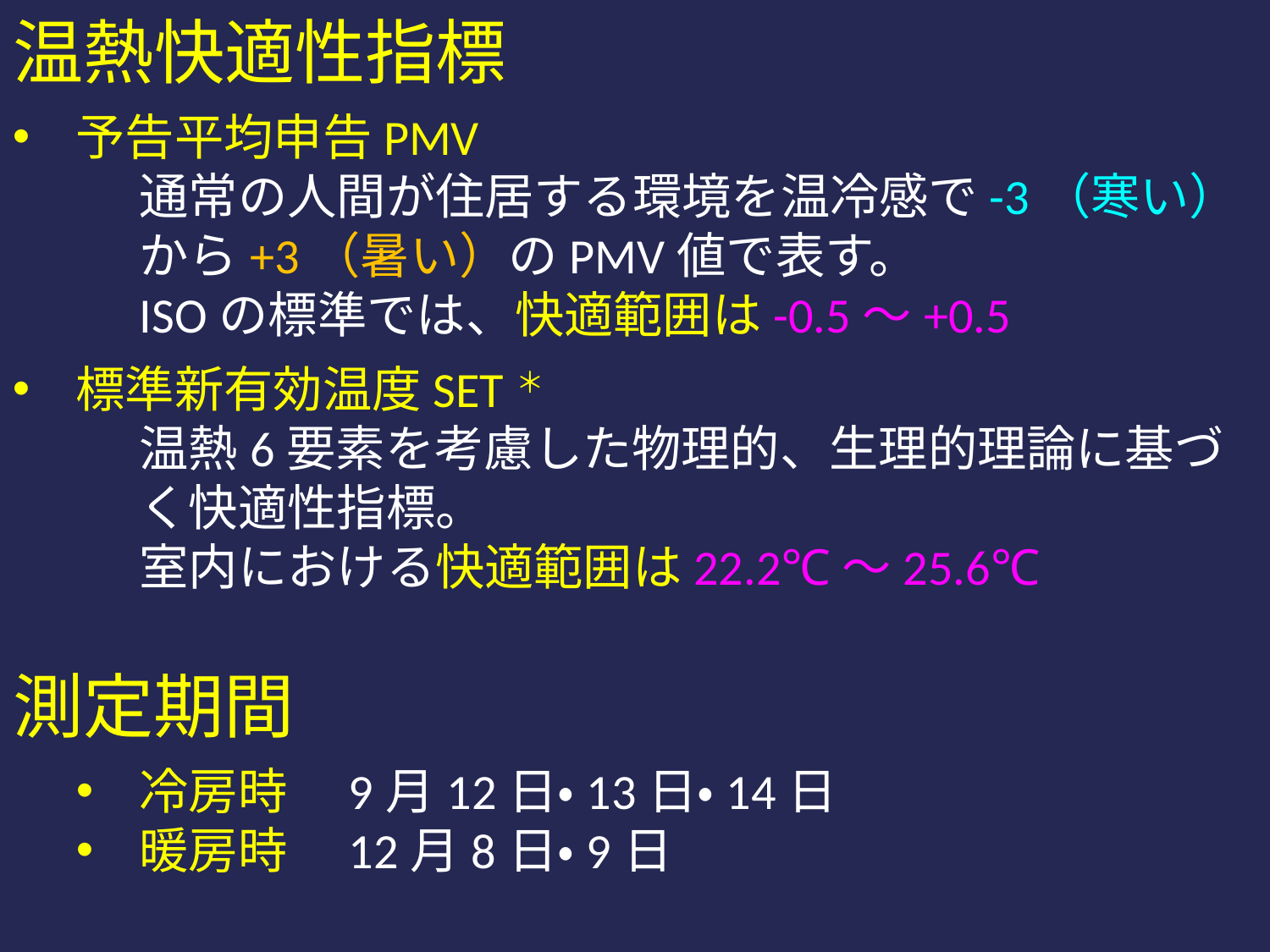

温熱快適性指標
予告平均申告PMV
通常の人間が住居する環境を温冷感で-3（寒い）から+3（暑い）のPMV値で表す。
ISOの標準では、快適範囲は-0.5～+0.5
標準新有効温度SET＊
温熱6要素を考慮した物理的、生理的理論に基づく快適性指標。
室内における快適範囲は22.2℃～25.6℃
測定期間
冷房時　9月12日・13日・14日
暖房時　12月8日・9日